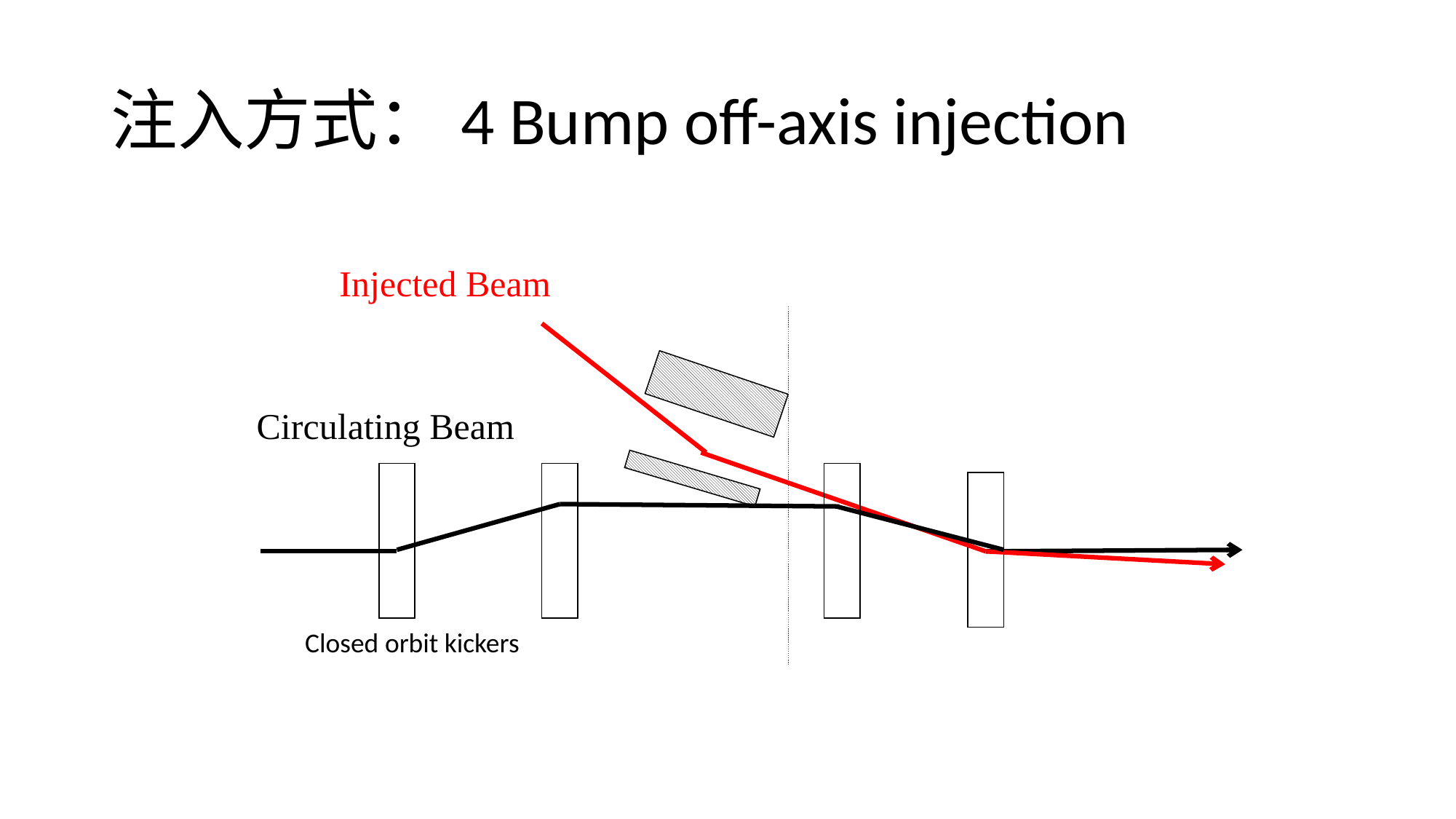

# 注入方式：4 Bump off-axis injection
Injected Beam

Circulating Beam

Closed orbit kickers